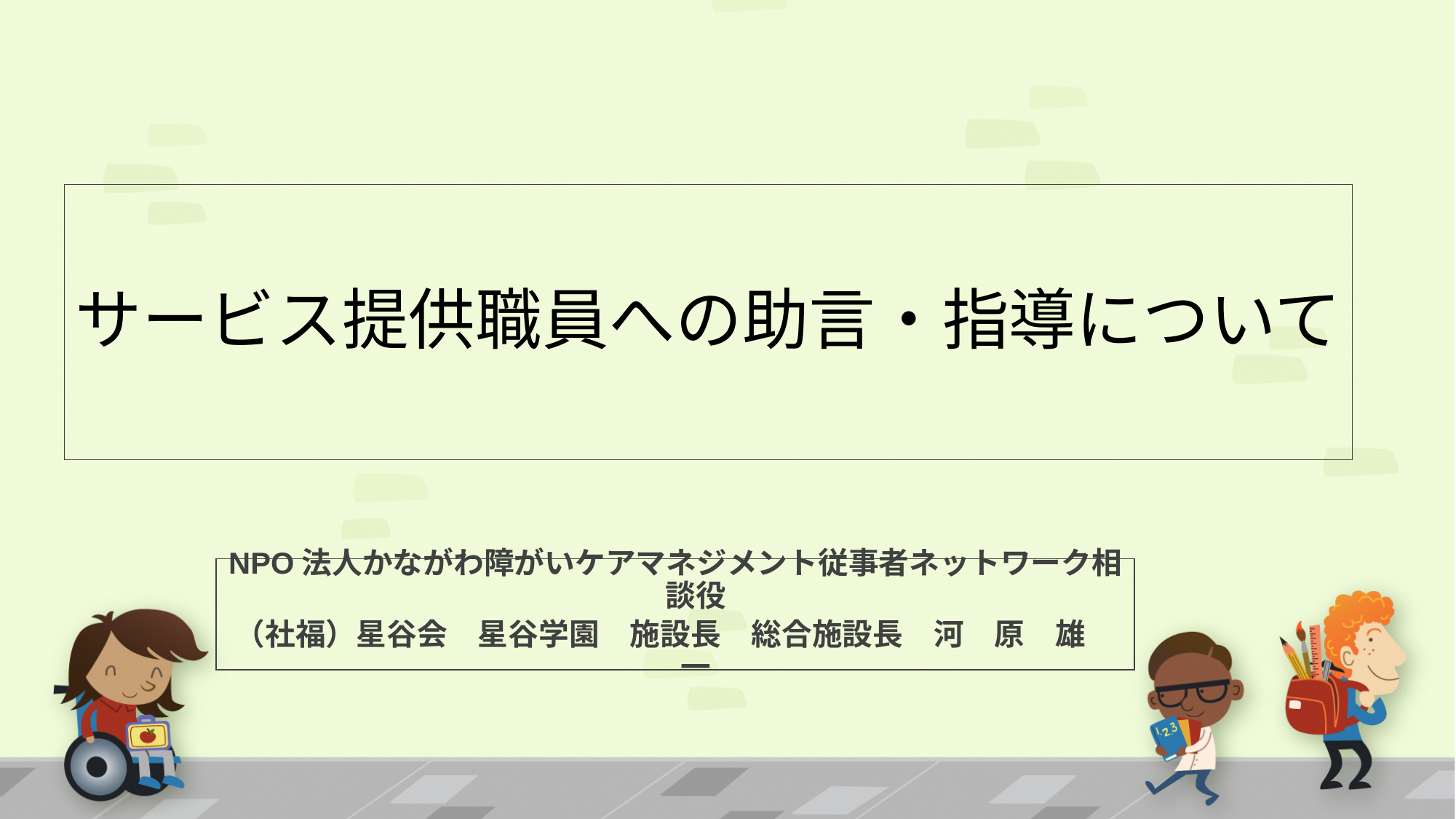

サービス提供職員への助言・指導について

NPO法人かながわ障がいケアマネジメント従事者ネットワーク相談役
（社福）星谷会　星谷学園　施設長　総合施設長　河　原　雄　一